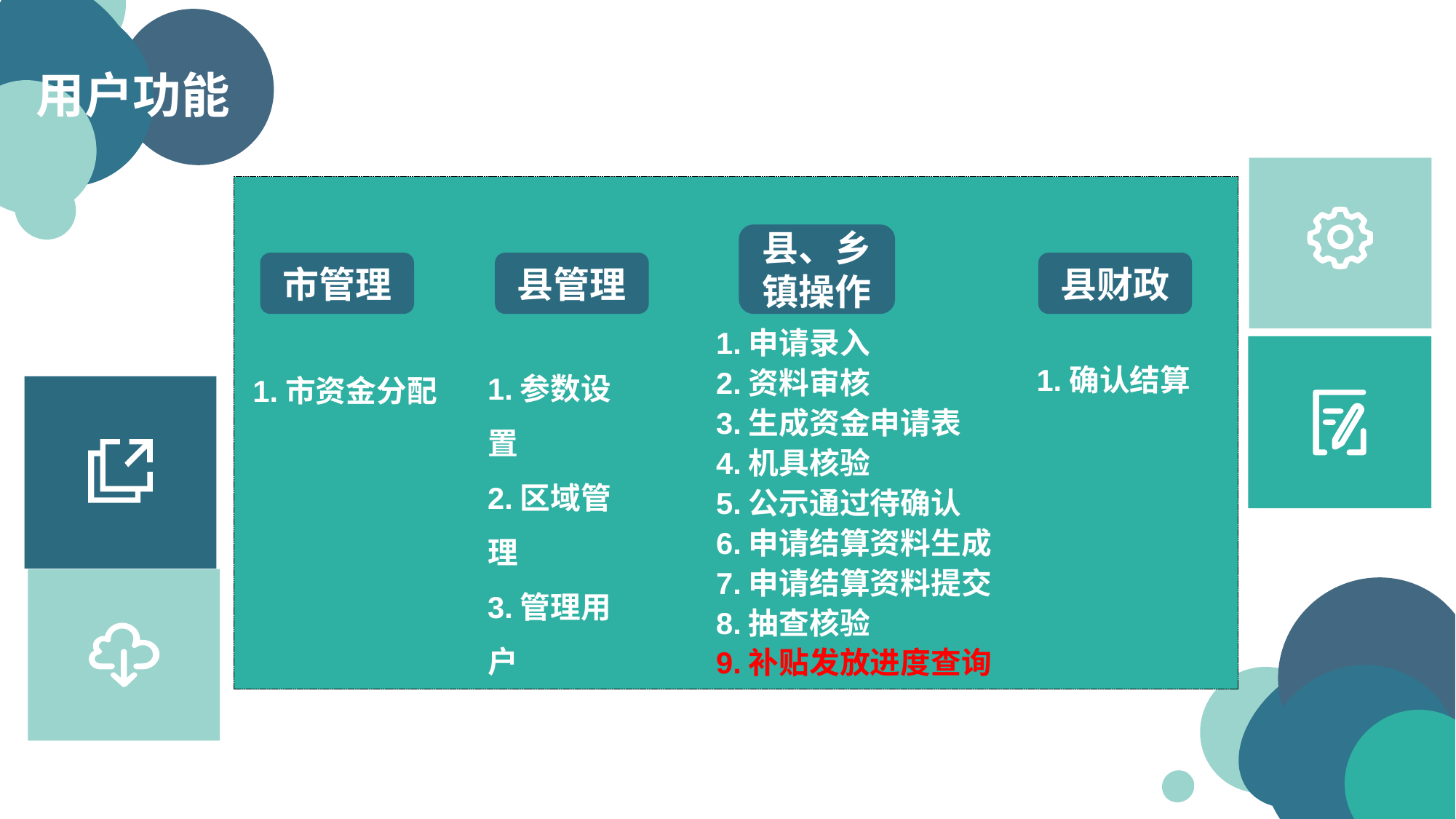

用户功能

县、乡镇操作
市管理
县管理
县财政
1.申请录入
2.资料审核
3.生成资金申请表
4.机具核验
5.公示通过待确认
6.申请结算资料生成
7.申请结算资料提交
8.抽查核验
9.补贴发放进度查询

1.参数设置
2.区域管理
3.管理用户
4.品目筛选
1.市资金分配
1.确认结算